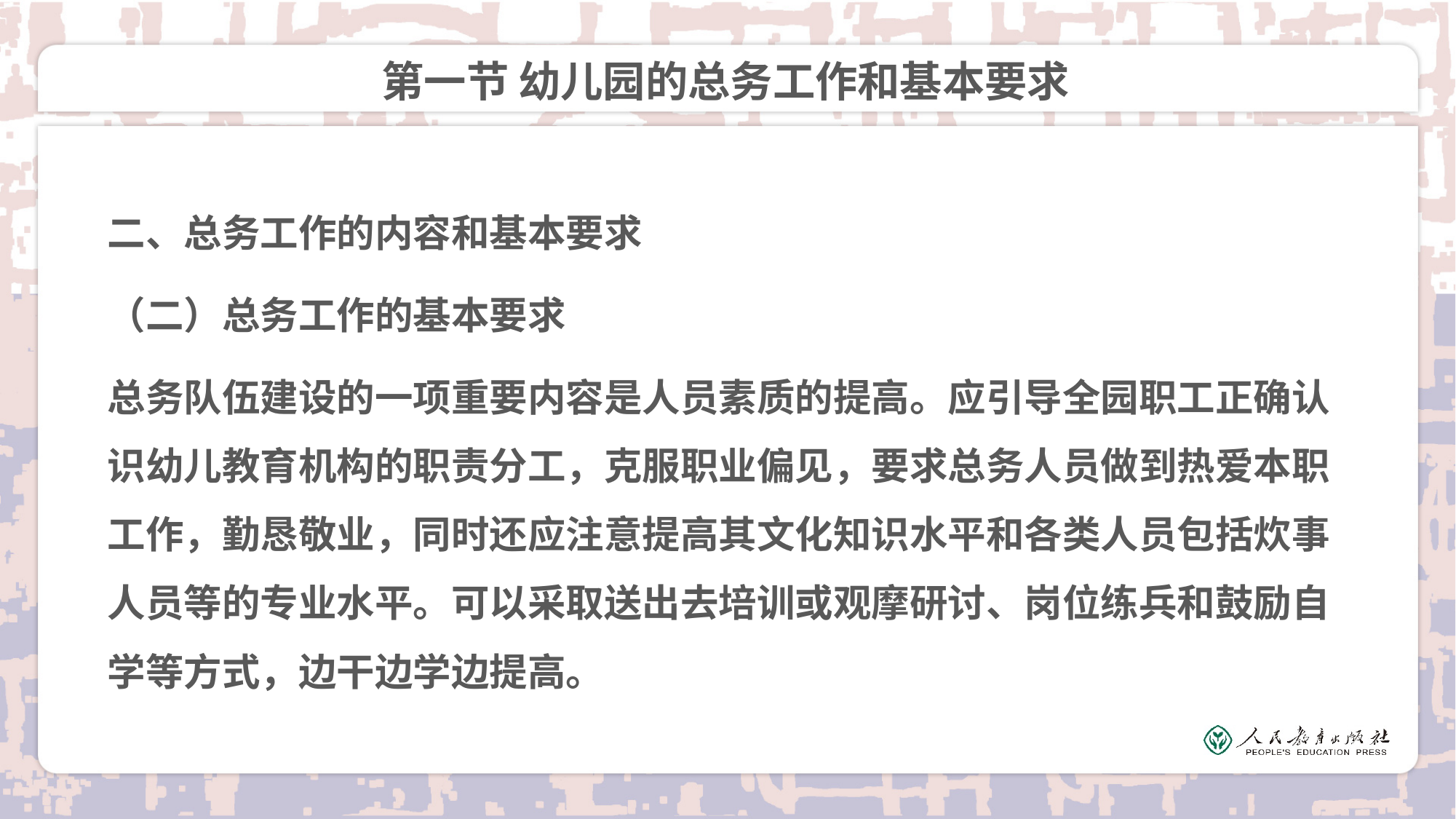

# 第一节 幼儿园的总务工作和基本要求
二、总务工作的内容和基本要求
（二）总务工作的基本要求
总务队伍建设的一项重要内容是人员素质的提高。应引导全园职工正确认识幼儿教育机构的职责分工，克服职业偏见，要求总务人员做到热爱本职工作，勤恳敬业，同时还应注意提高其文化知识水平和各类人员包括炊事人员等的专业水平。可以采取送出去培训或观摩研讨、岗位练兵和鼓励自学等方式，边干边学边提高。